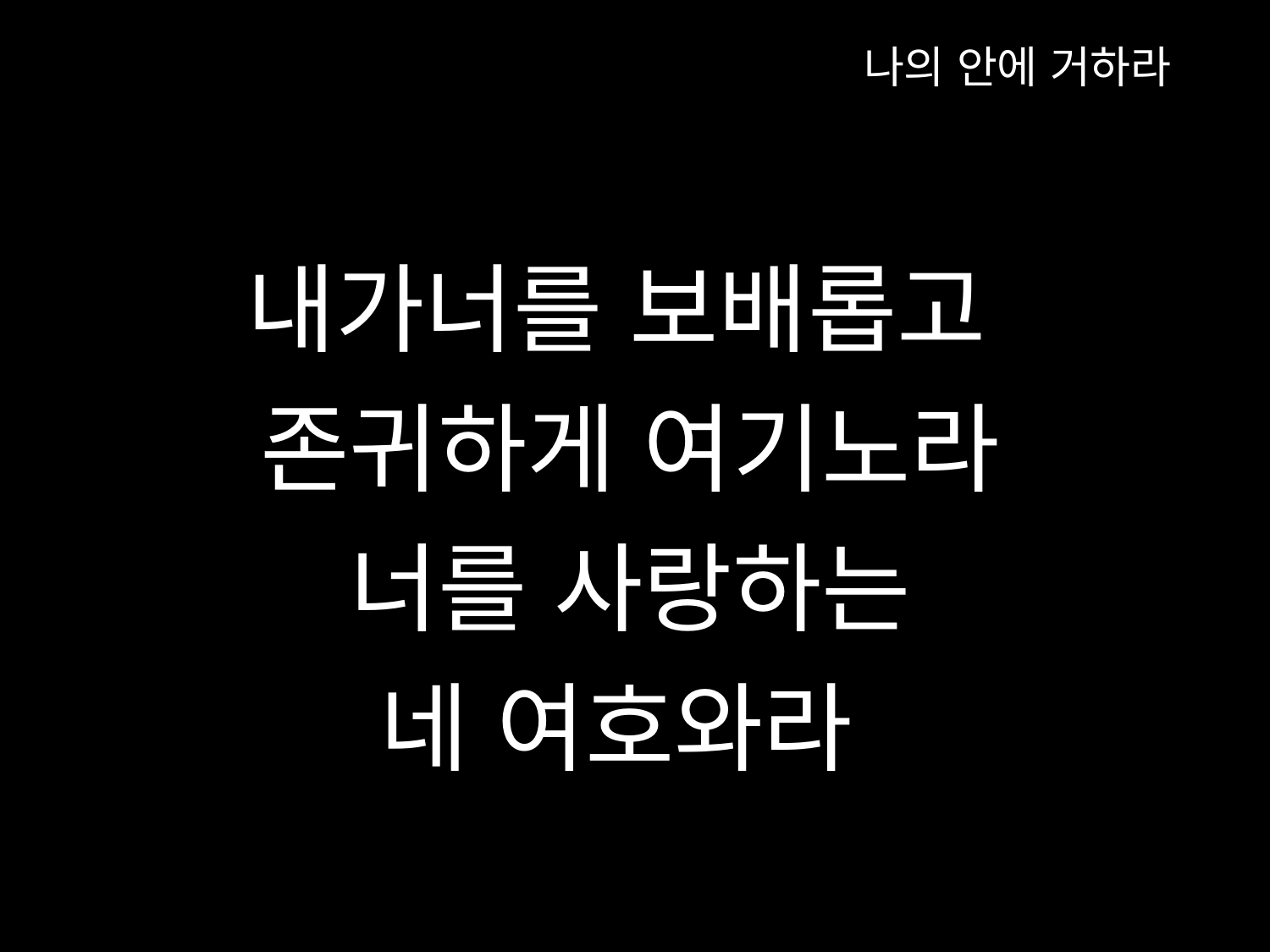

나의 안에 거하라
내가너를 보배롭고
존귀하게 여기노라
너를 사랑하는
네 여호와라